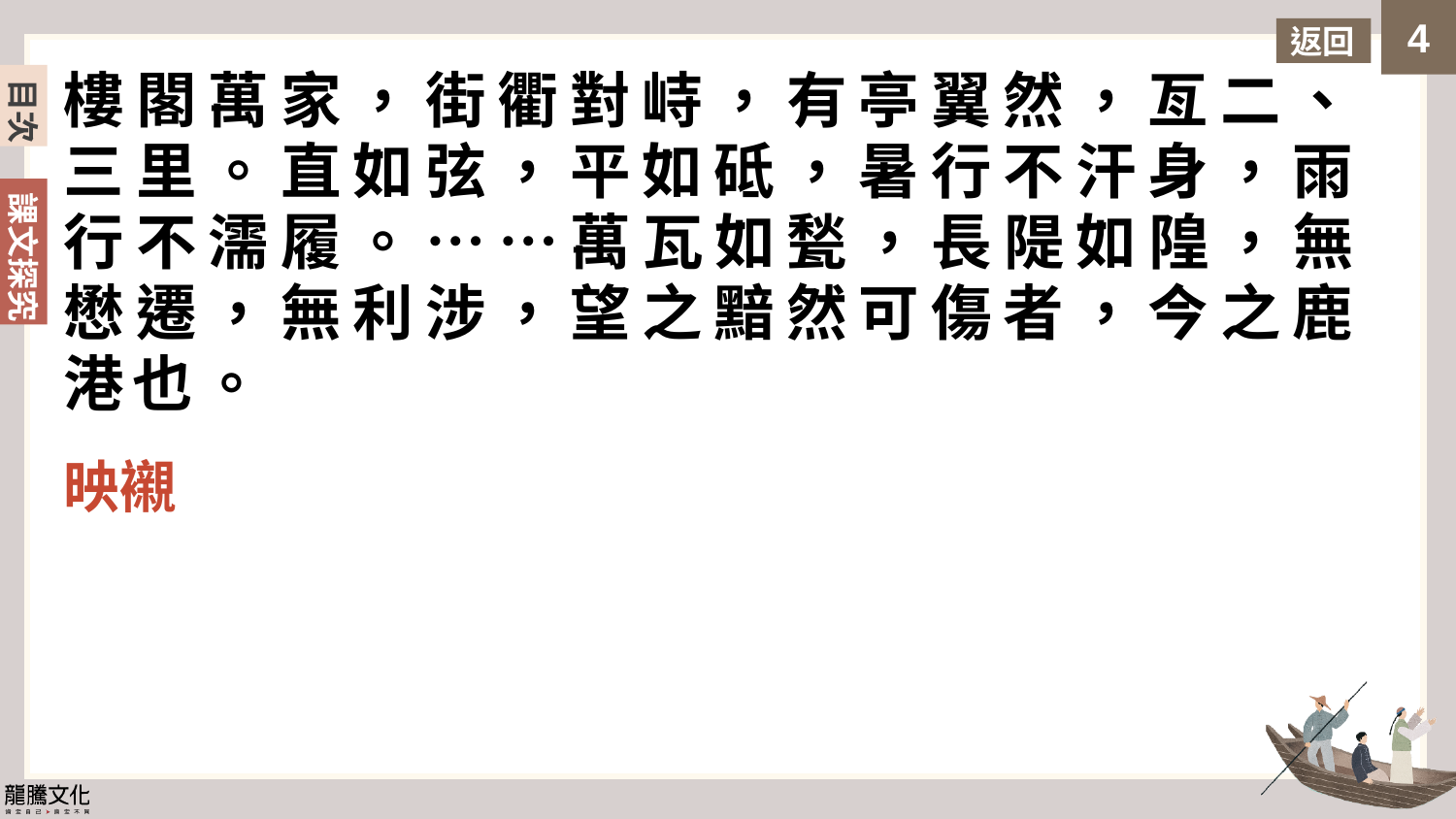

返回
樓閣萬家，街衢對峙，有亭翼然，亙二、三里。直如弦，平如砥，暑行不汗身，雨行不濡履。……萬瓦如甃，長隄如隍，無懋遷，無利涉，望之黯然可傷者，今之鹿港也。
映襯